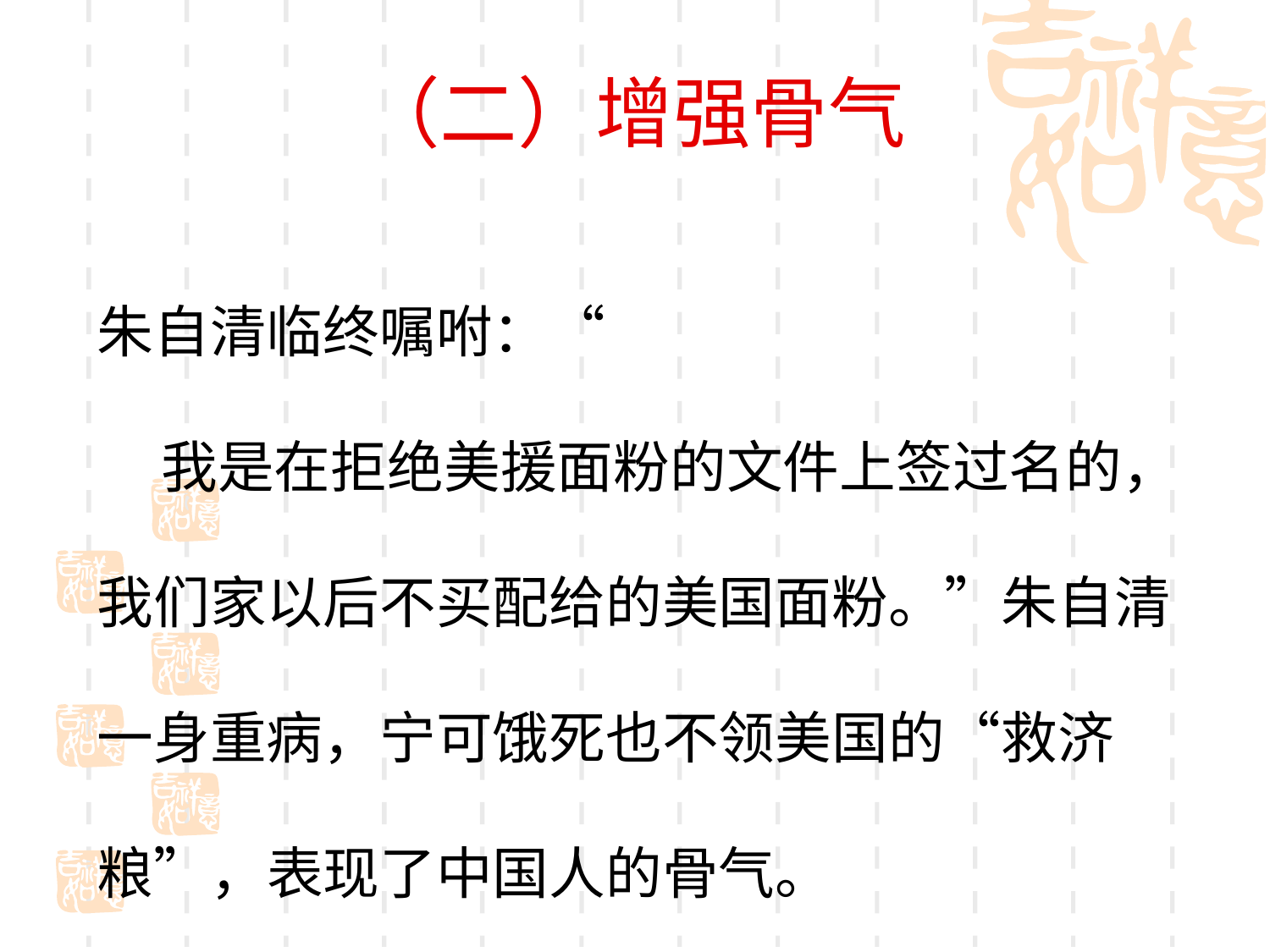

# （二）增强骨气
朱自清临终嘱咐：“
    我是在拒绝美援面粉的文件上签过名的，我们家以后不买配给的美国面粉。”朱自清一身重病，宁可饿死也不领美国的“救济粮”，表现了中国人的骨气。